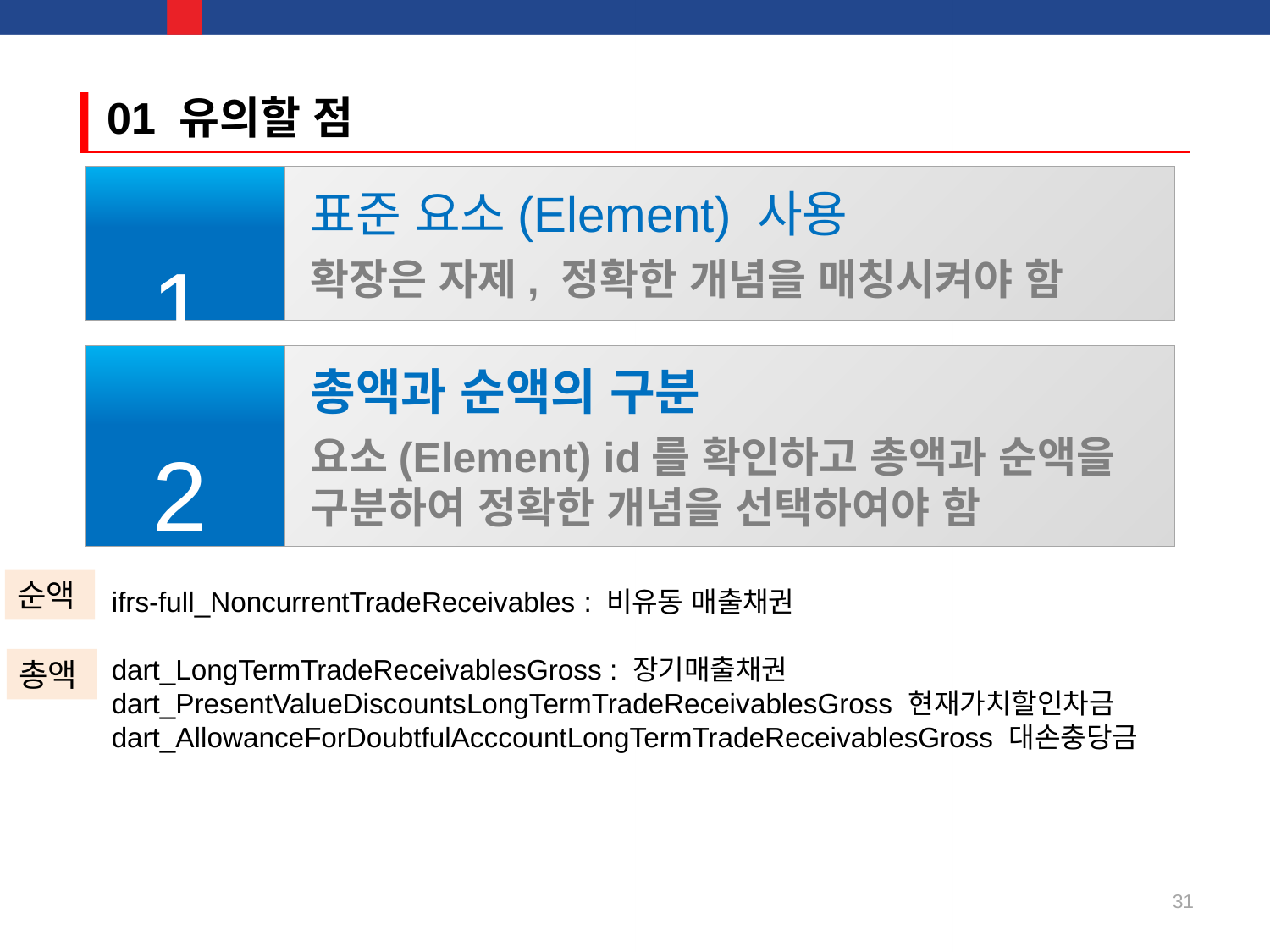

# 01 유의할 점

표준 요소(Element) 사용
확장은 자제, 정확한 개념을 매칭시켜야 함
1

총액과 순액의 구분
요소(Element) id를 확인하고 총액과 순액을 구분하여 정확한 개념을 선택하여야 함
2
순액
ifrs-full_NoncurrentTradeReceivables : 비유동 매출채권

dart_LongTermTradeReceivablesGross : 장기매출채권
dart_PresentValueDiscountsLongTermTradeReceivablesGross 현재가치할인차금
dart_AllowanceForDoubtfulAcccountLongTermTradeReceivablesGross 대손충당금
총액
31